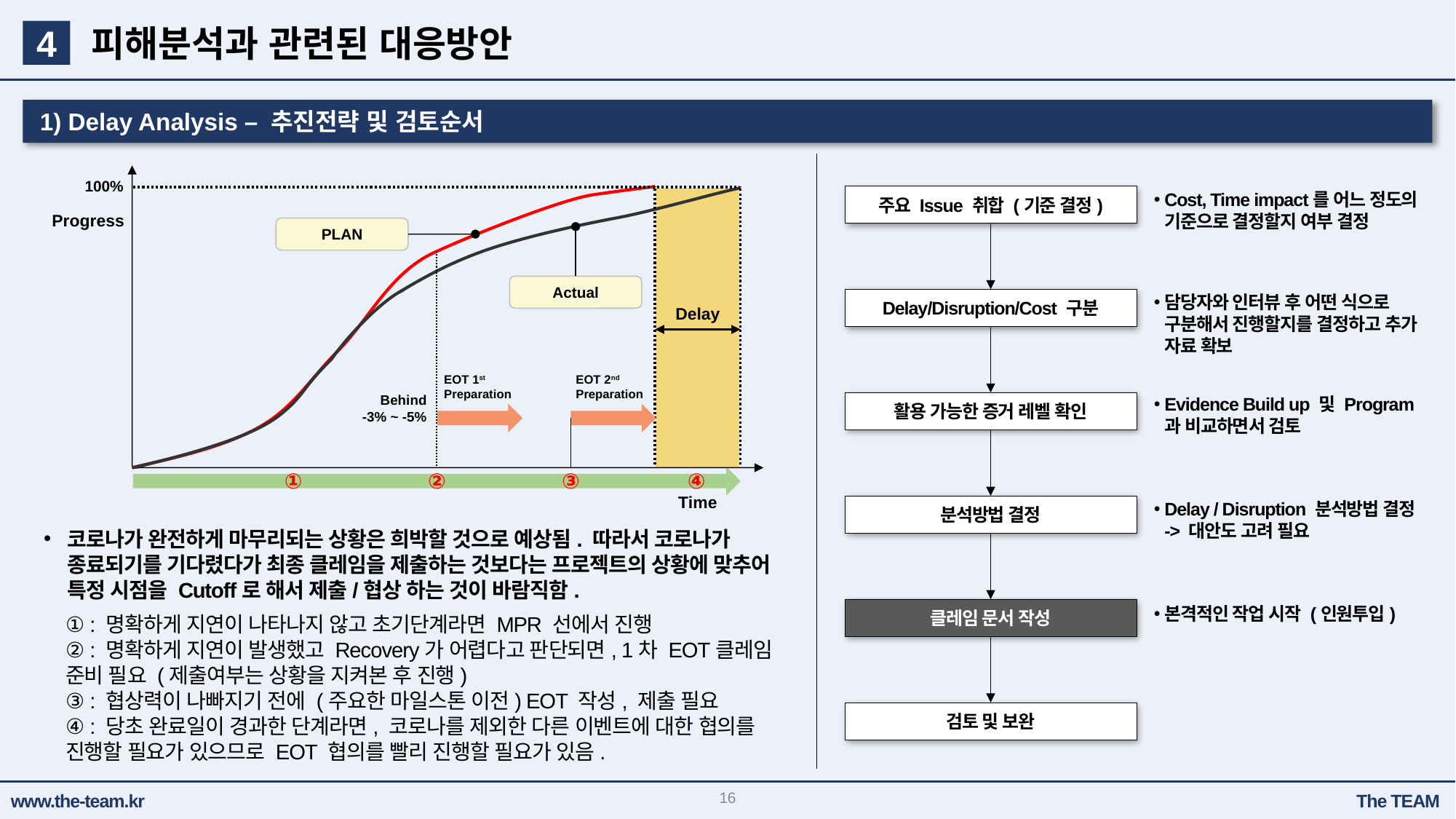

피해분석과 관련된 대응방안
4
1) Delay Analysis – 추진전략 및 검토순서

100%
주요 Issue 취합 (기준 결정)

Cost, Time impact를 어느 정도의 기준으로 결정할지 여부 결정
Progress
PLAN
Actual
Delay/Disruption/Cost 구분

담당자와 인터뷰 후 어떤 식으로 구분해서 진행할지를 결정하고 추가 자료 확보
Delay
EOT 1st
Preparation
EOT 2nd
Preparation
Behind
-3% ~ -5%
활용 가능한 증거 레벨 확인
Evidence Build up 및 Program과 비교하면서 검토

①
②
③
④

Time
분석방법 결정
Delay / Disruption 분석방법 결정 -> 대안도 고려 필요
코로나가 완전하게 마무리되는 상황은 희박할 것으로 예상됨. 따라서 코로나가 종료되기를 기다렸다가 최종 클레임을 제출하는 것보다는 프로젝트의 상황에 맞추어 특정 시점을 Cutoff로 해서 제출/협상 하는 것이 바람직함.
① : 명확하게 지연이 나타나지 않고 초기단계라면 MPR 선에서 진행
② : 명확하게 지연이 발생했고 Recovery가 어렵다고 판단되면, 1차 EOT클레임 준비 필요 (제출여부는 상황을 지켜본 후 진행)
③ : 협상력이 나빠지기 전에 (주요한 마일스톤 이전) EOT 작성, 제출 필요
④ : 당초 완료일이 경과한 단계라면, 코로나를 제외한 다른 이벤트에 대한 협의를 진행할 필요가 있으므로 EOT 협의를 빨리 진행할 필요가 있음.
클레임 문서 작성
본격적인 작업 시작 (인원투입)
검토 및 보완
16